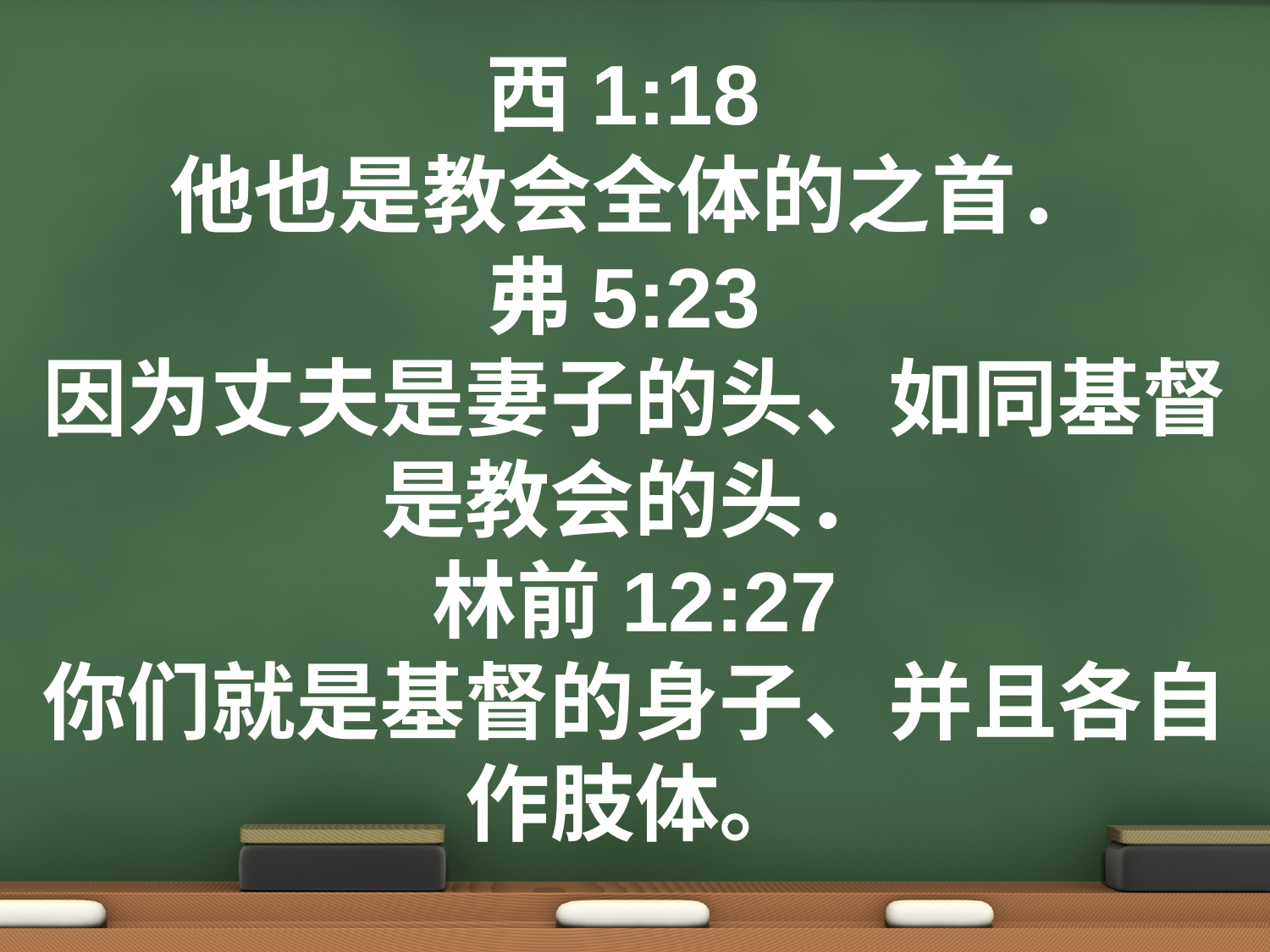

西1:18
他也是教会全体的之首．
弗5:23
因为丈夫是妻子的头、如同基督是教会的头．
林前12:27
你们就是基督的身子、并且各自作肢体。